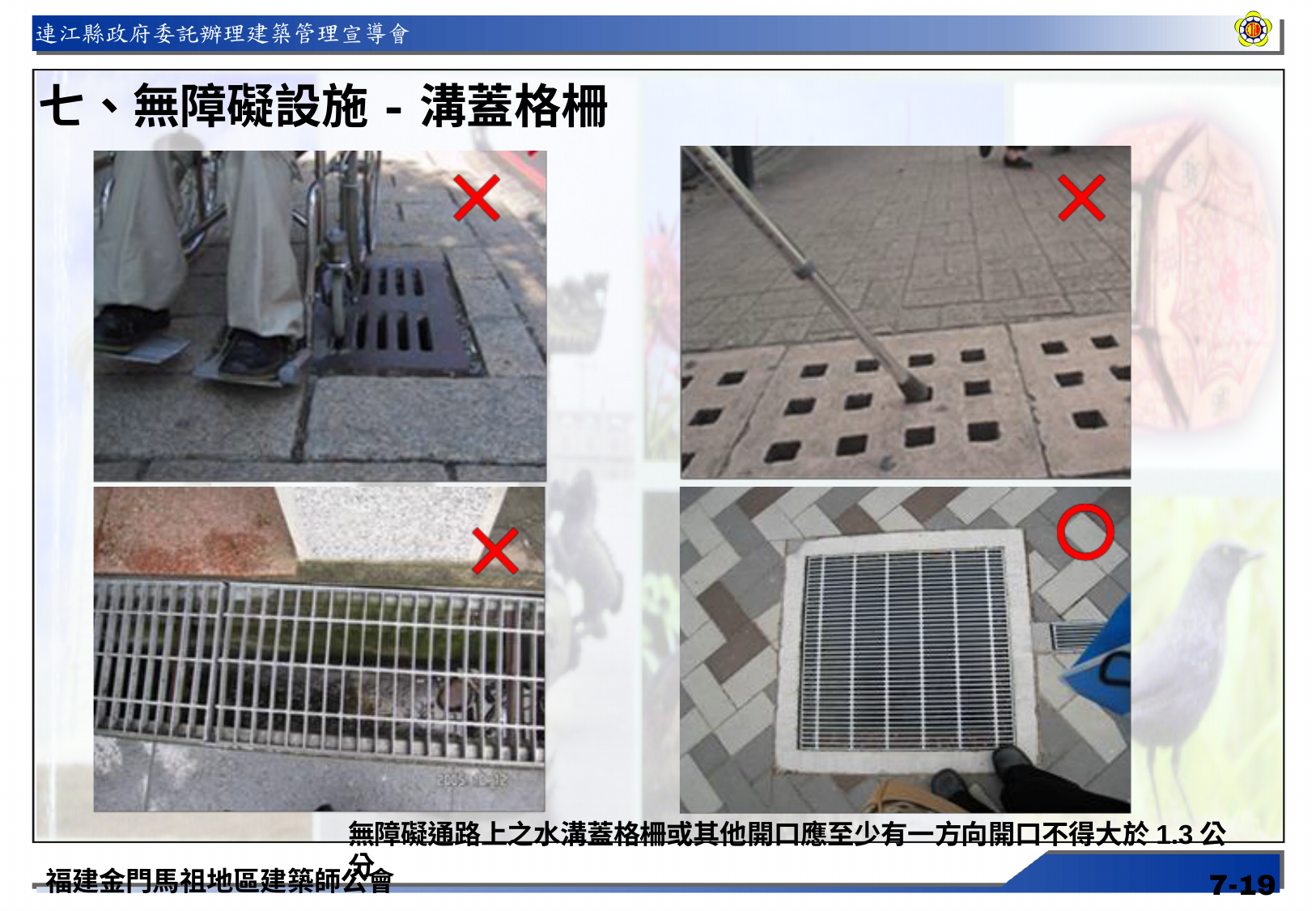

七、無障礙設施-溝蓋格柵

無障礙通路上之水溝蓋格柵或其他開口應至少有一方向開口不得大於1.3公分
福建金門馬祖地區建築師公會
7-19